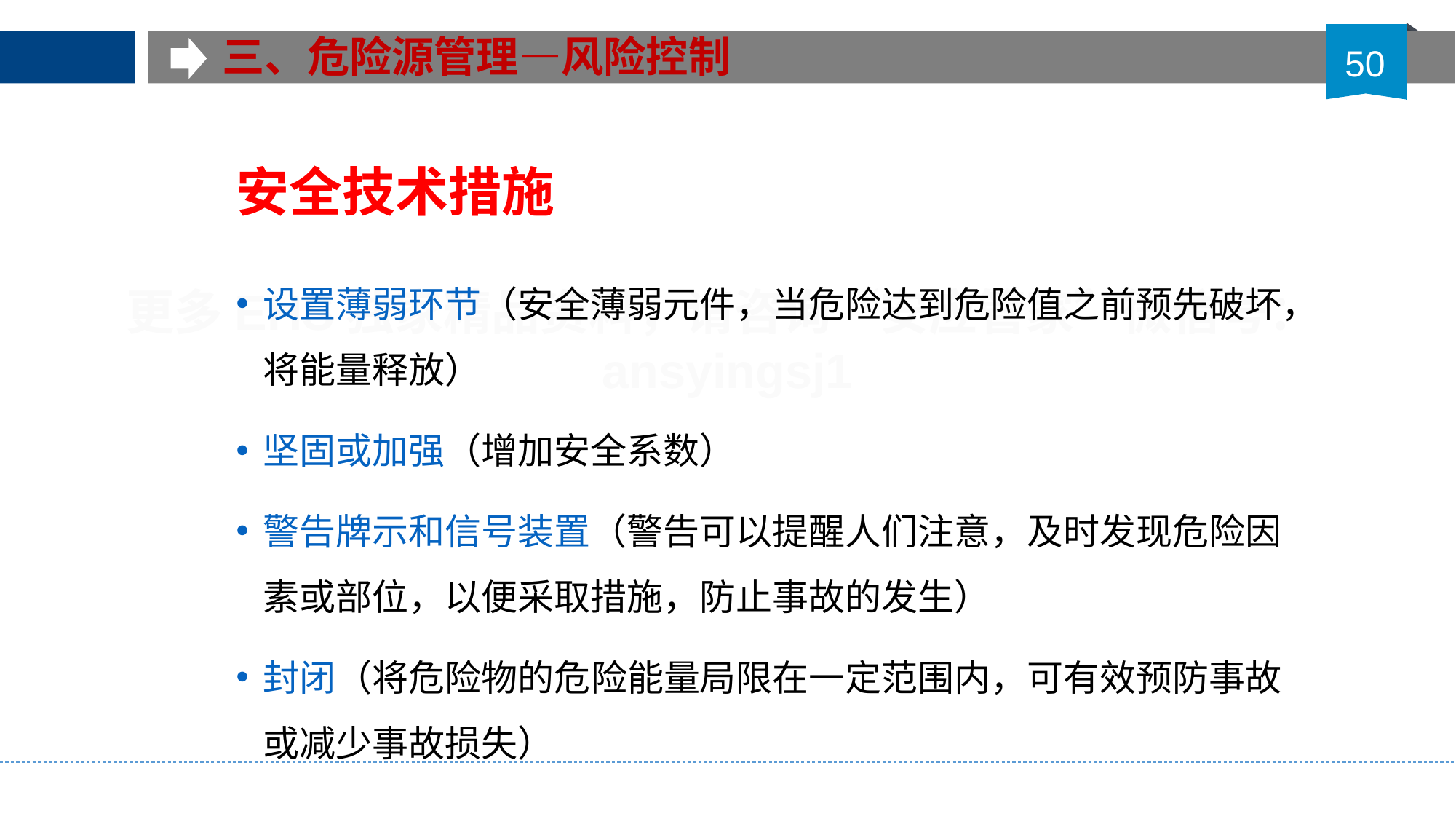

三、危险源管理—风险控制
50
安全技术措施
设置薄弱环节（安全薄弱元件，当危险达到危险值之前预先破坏，将能量释放）
坚固或加强（增加安全系数）
警告牌示和信号装置（警告可以提醒人们注意，及时发现危险因素或部位，以便采取措施，防止事故的发生）
封闭（将危险物的危险能量局限在一定范围内，可有效预防事故或减少事故损失）